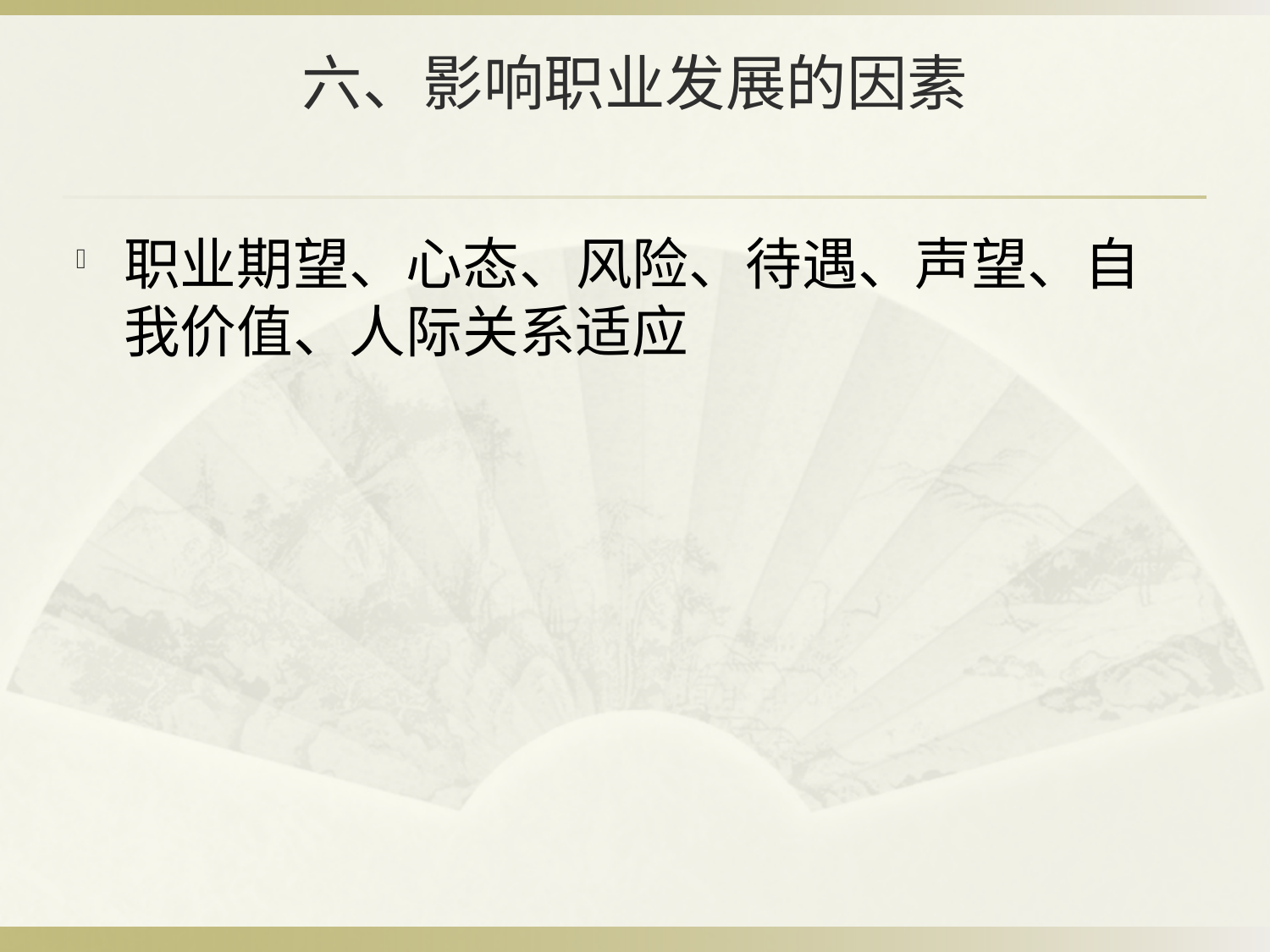

# 六、影响职业发展的因素
职业期望、心态、风险、待遇、声望、自我价值、人际关系适应